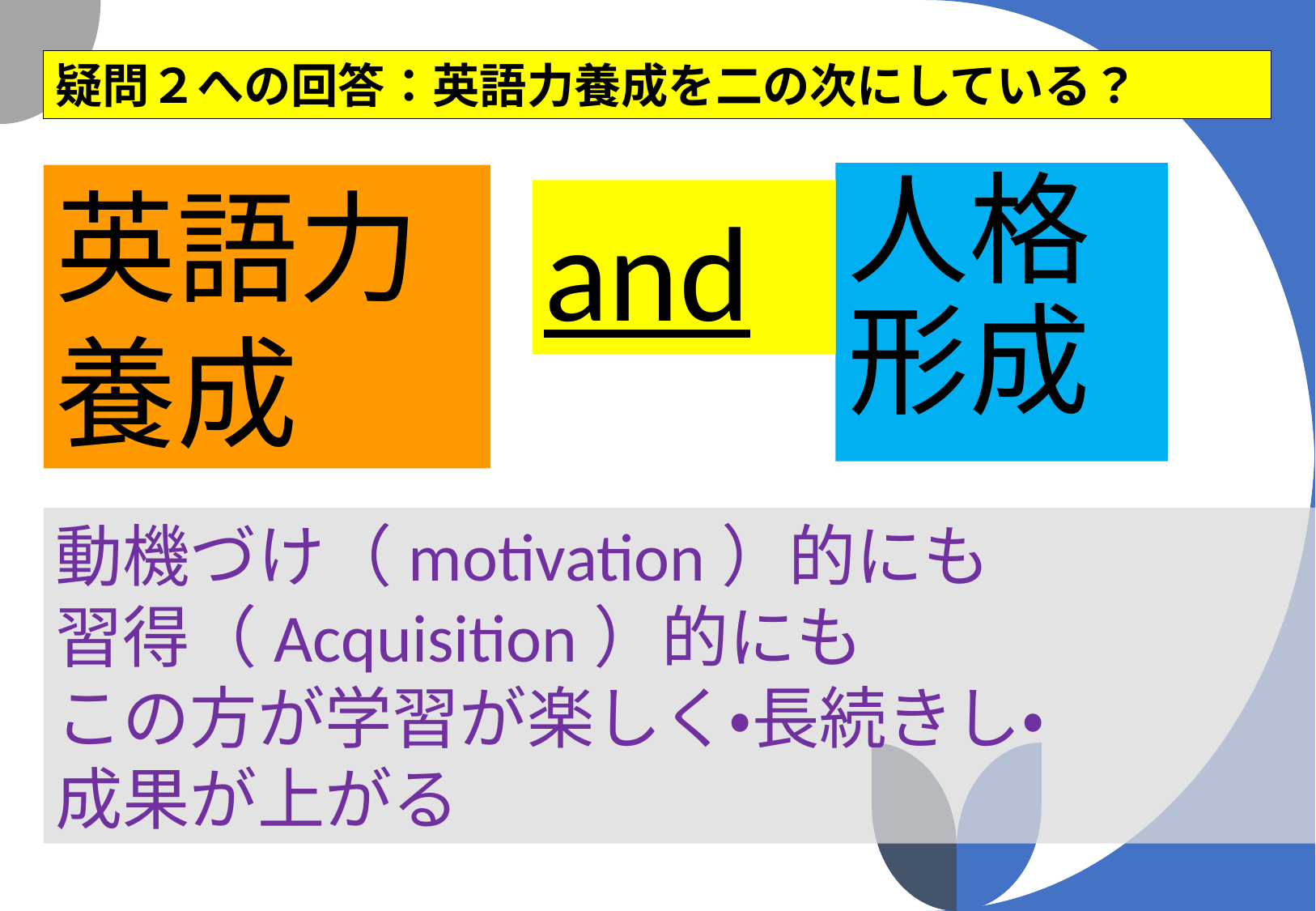

疑問２への回答：英語力養成を二の次にしている？
人格形成
英語力養成
and

動機づけ（motivation）的にも
習得（Acquisition）的にも
この方が学習が楽しく・長続きし・
成果が上がる